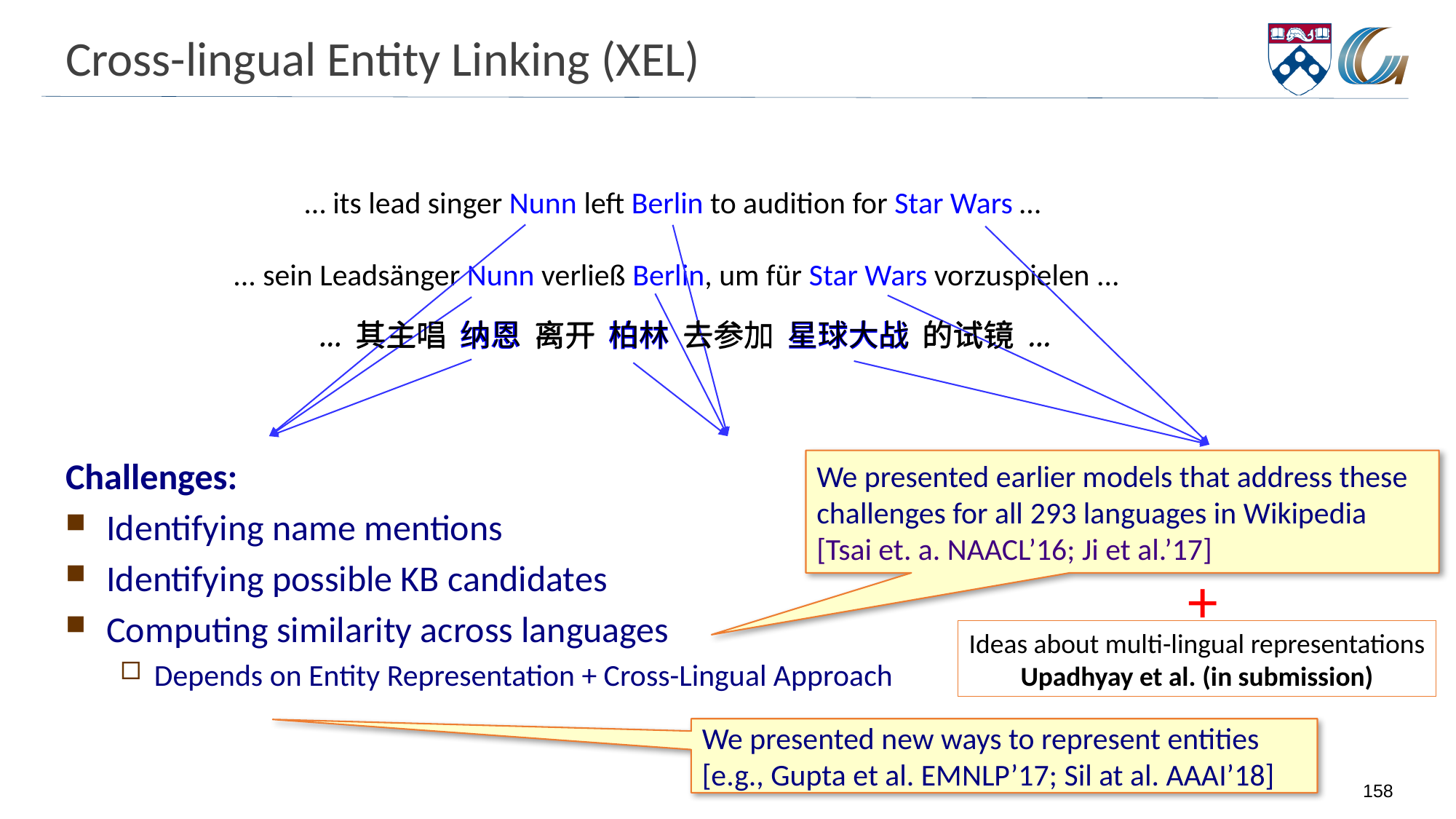

# Cross-lingual Entity Linking (XEL)

Challenges:
Identifying name mentions
Identifying possible KB candidates
Computing similarity across languages
Depends on Entity Representation + Cross-Lingual Approach

… its lead singer Nunn left Berlin to audition for Star Wars …
... sein Leadsänger Nunn verließ Berlin, um für Star Wars vorzuspielen ...
... 其主唱  纳恩  离开  柏林  去参加  星球大战  的试镜 ...
... 其主唱  纳恩  离开  柏林  去参加  星球大战  的试镜 ...
We presented earlier models that address these challenges for all 293 languages in Wikipedia [Tsai et. a. NAACL’16; Ji et al.’17]

+
Ideas about multi-lingual representations
Upadhyay et al. (in submission)
We presented new ways to represent entities [e.g., Gupta et al. EMNLP’17; Sil at al. AAAI’18]
158